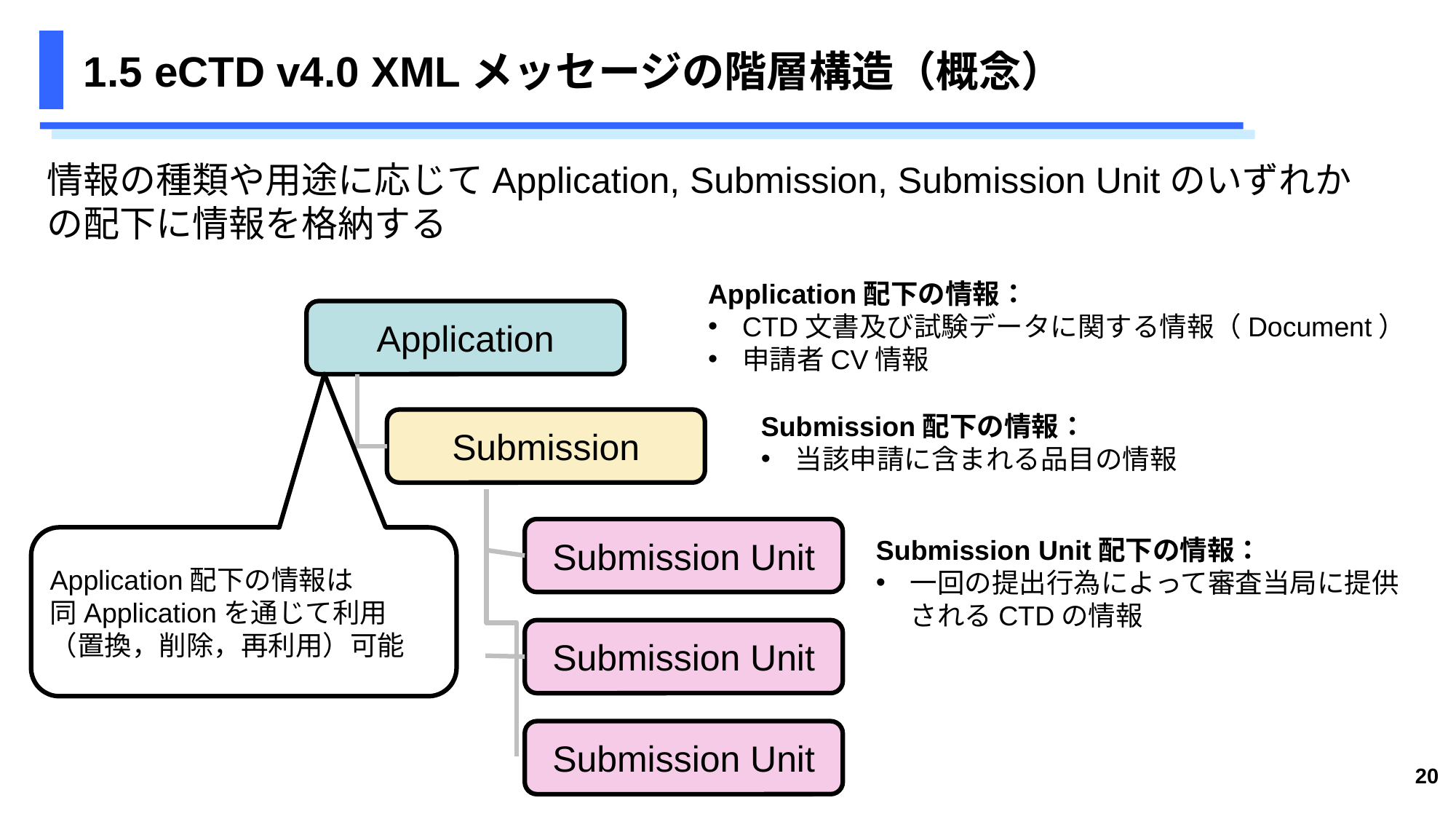

# 1.5 eCTD v4.0 XMLメッセージの階層構造（概念）
情報の種類や用途に応じてApplication, Submission, Submission Unitのいずれかの配下に情報を格納する
Application配下の情報：
CTD文書及び試験データに関する情報（Document）
申請者CV情報
Application
Submission配下の情報：
当該申請に含まれる品目の情報
Submission
Submission Unit
Application配下の情報は
同Applicationを通じて利用（置換，削除，再利用）可能
Submission Unit配下の情報：
一回の提出行為によって審査当局に提供されるCTDの情報
Submission Unit
Submission Unit
20